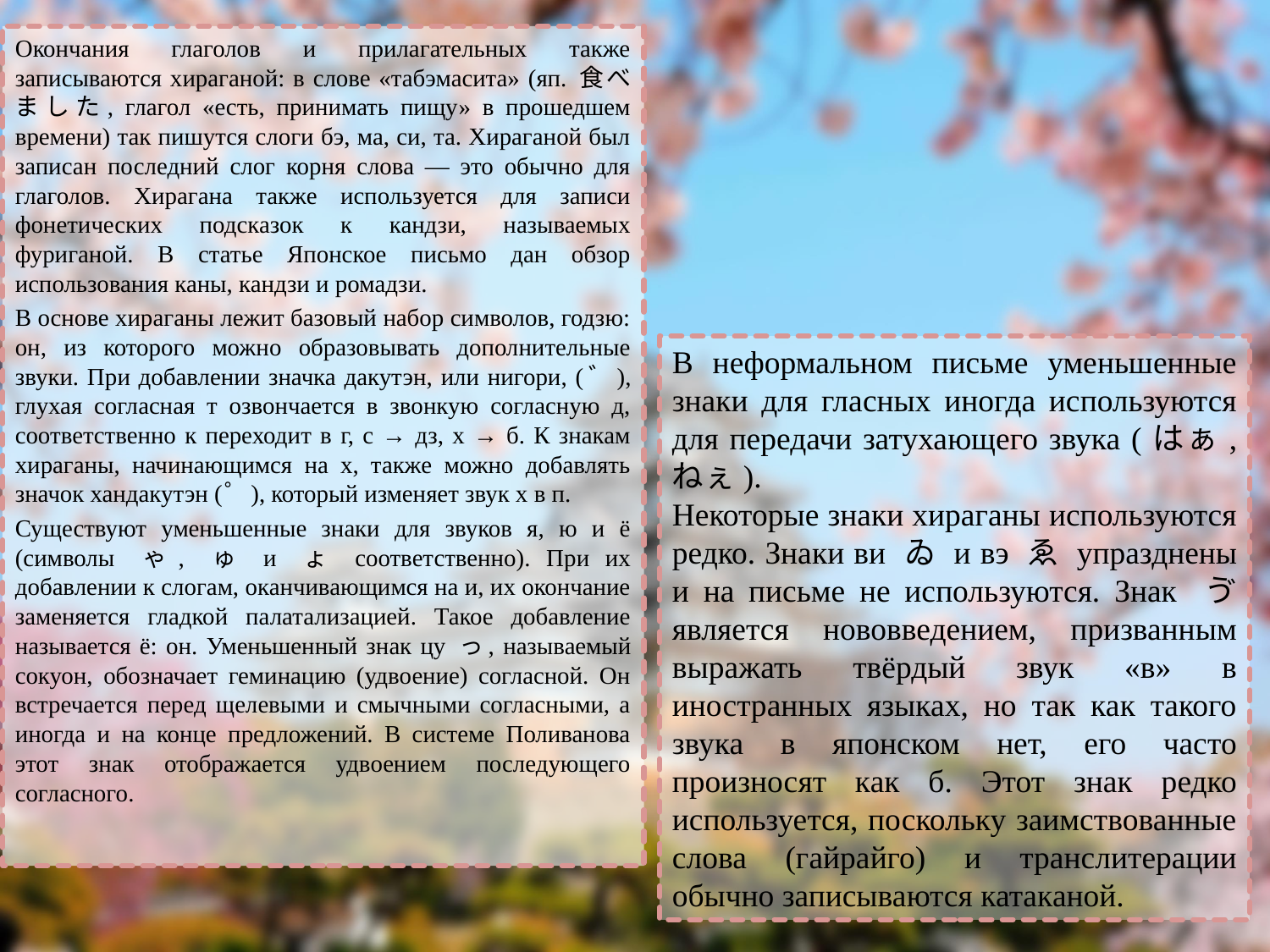

Окончания глаголов и прилагательных также записываются хираганой: в слове «табэмасита» (яп. 食べました, глагол «есть, принимать пищу» в прошедшем времени) так пишутся слоги бэ, ма, си, та. Хираганой был записан последний слог корня слова — это обычно для глаголов. Хирагана также используется для записи фонетических подсказок к кандзи, называемых фуриганой. В статье Японское письмо дан обзор использования каны, кандзи и ромадзи.
В основе хираганы лежит базовый набор символов, годзю: он, из которого можно образовывать дополнительные звуки. При добавлении значка дакутэн, или нигори, (゛), глухая согласная т озвончается в звонкую согласную д, соответственно к переходит в г, с → дз, х → б. К знакам хираганы, начинающимся на х, также можно добавлять значок хандакутэн (゜), который изменяет звук х в п.
Существуют уменьшенные знаки для звуков я, ю и ё (символы ゃ, ゅ и ょ соответственно). При их добавлении к слогам, оканчивающимся на и, их окончание заменяется гладкой палатализацией. Такое добавление называется ё: он. Уменьшенный знак цу っ, называемый сокуон, обозначает геминацию (удвоение) согласной. Он встречается перед щелевыми и смычными согласными, а иногда и на конце предложений. В системе Поливанова этот знак отображается удвоением последующего согласного.
В неформальном письме уменьшенные знаки для гласных иногда используются для передачи затухающего звука (はぁ, ねぇ).
Некоторые знаки хираганы используются редко. Знаки ви ゐ и вэ ゑ упразднены и на письме не используются. Знак ゔ является нововведением, призванным выражать твёрдый звук «в» в иностранных языках, но так как такого звука в японском нет, его часто произносят как б. Этот знак редко используется, поскольку заимствованные слова (гайрайго) и транслитерации обычно записываются катаканой.